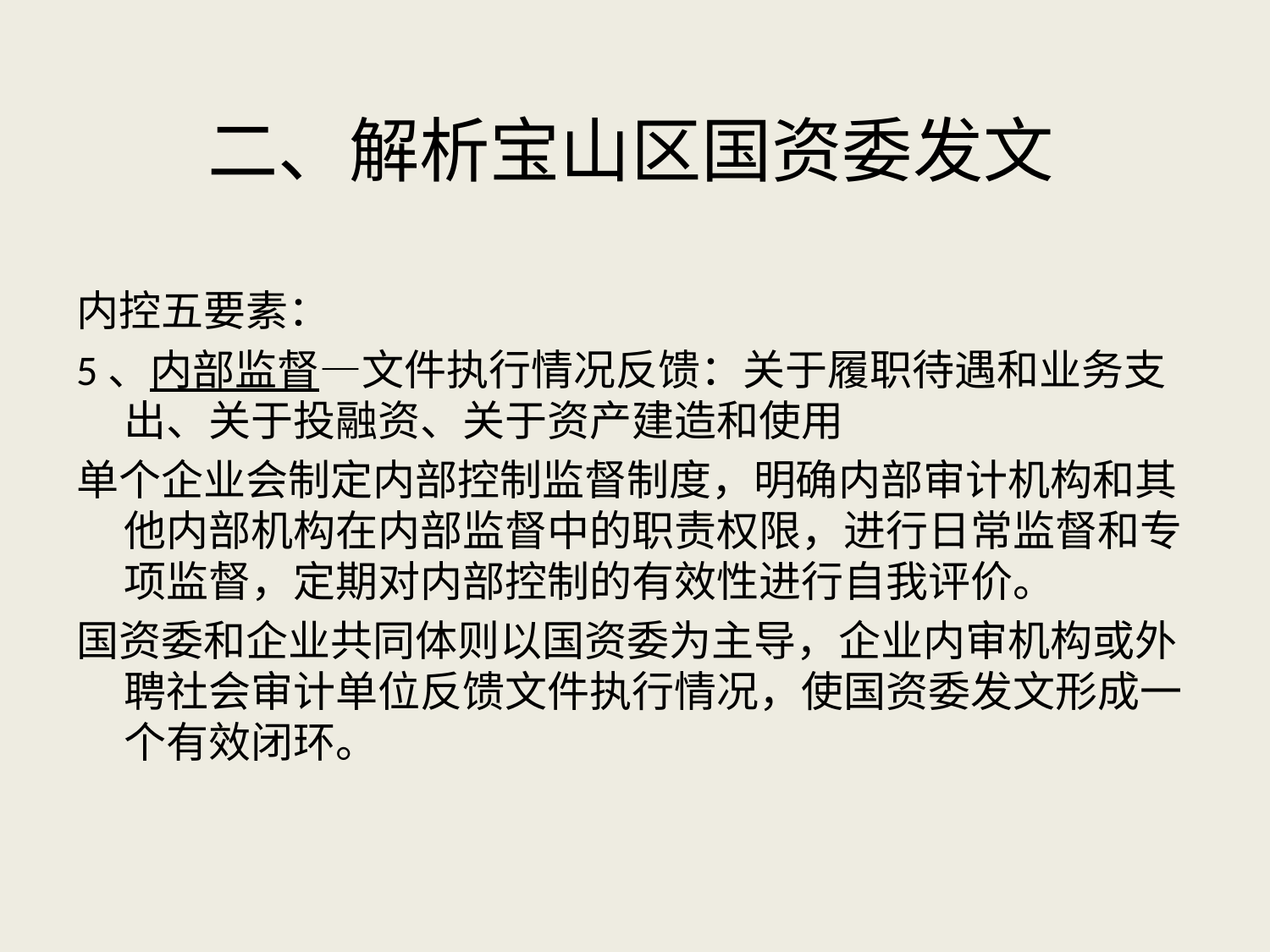

# 二、解析宝山区国资委发文
内控五要素：
5、内部监督—文件执行情况反馈：关于履职待遇和业务支出、关于投融资、关于资产建造和使用
单个企业会制定内部控制监督制度，明确内部审计机构和其他内部机构在内部监督中的职责权限，进行日常监督和专项监督，定期对内部控制的有效性进行自我评价。
国资委和企业共同体则以国资委为主导，企业内审机构或外聘社会审计单位反馈文件执行情况，使国资委发文形成一个有效闭环。